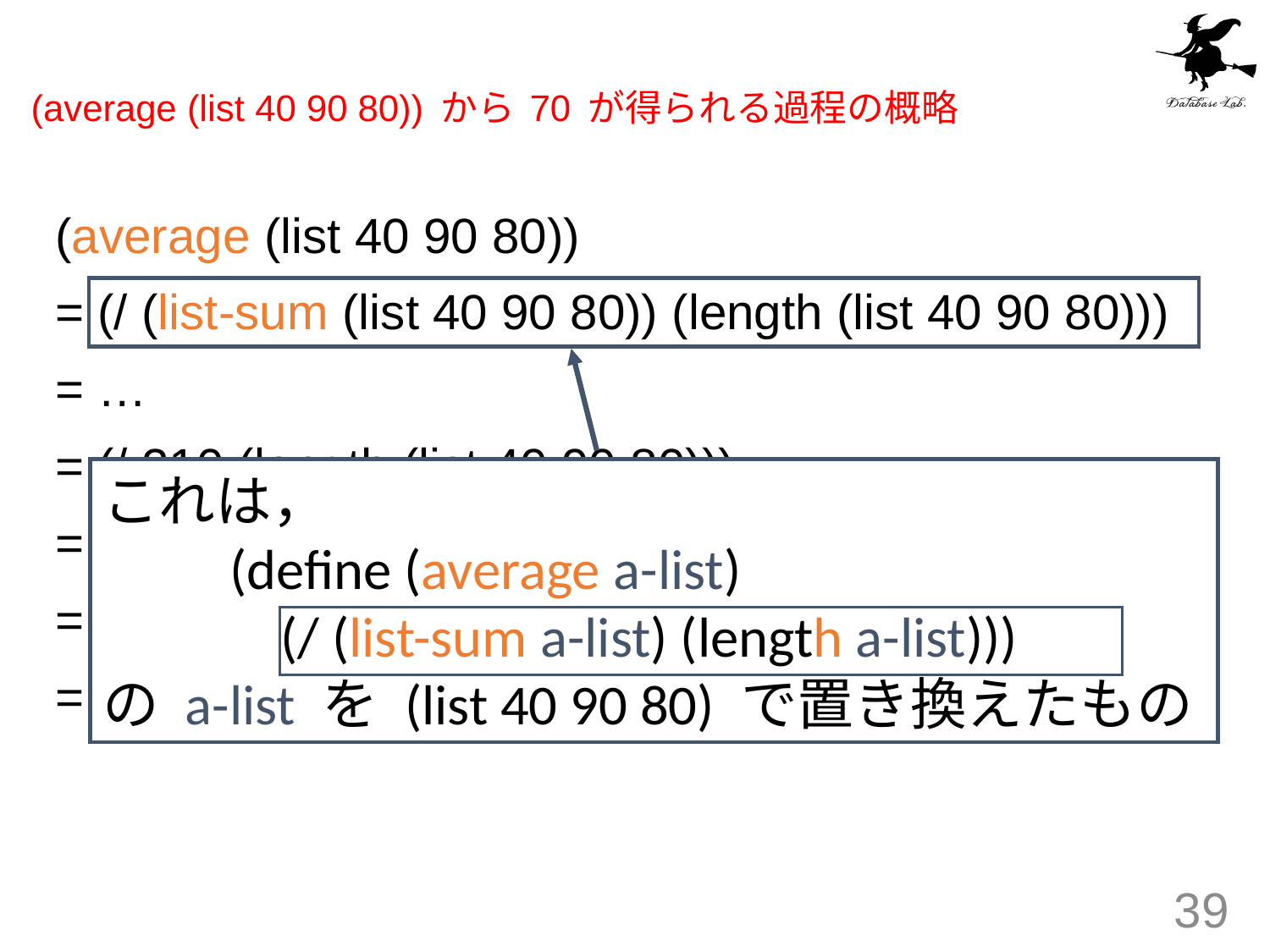

# (average (list 40 90 80)) から 70 が得られる過程の概略
(average (list 40 90 80))
= (/ (list-sum (list 40 90 80)) (length (list 40 90 80)))
= …
= (/ 210 (length (list 40 90 80)))
= ...
= (/ 210 3)
= 70

これは，
	(define (average a-list)
	    (/ (list-sum a-list) (length a-list)))
の a-list を (list 40 90 80) で置き換えたもの

39